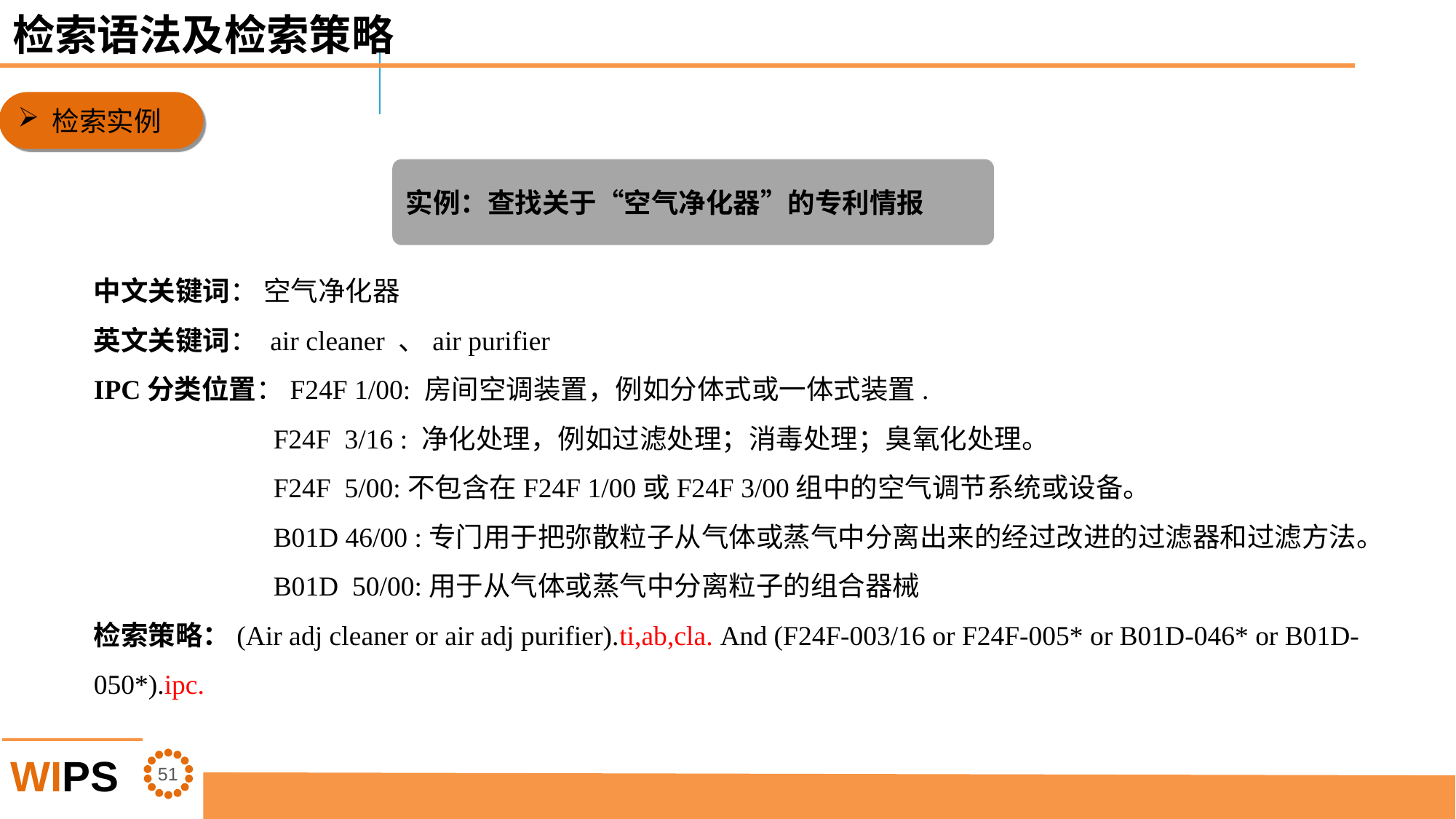

检索语法及检索策略
检索实例

实例：查找关于“空气净化器”的专利情报

中文关键词： 空气净化器
英文关键词： air cleaner 、air purifier
IPC分类位置：F24F 1/00: 房间空调装置，例如分体式或一体式装置.
                          F24F  3/16 : 净化处理，例如过滤处理；消毒处理；臭氧化处理。
                          F24F  5/00:不包含在F24F 1/00或F24F 3/00组中的空气调节系统或设备。
                          B01D 46/00 :专门用于把弥散粒子从气体或蒸气中分离出来的经过改进的过滤器和过滤方法。
                          B01D  50/00:用于从气体或蒸气中分离粒子的组合器械
检索策略：(Air adj cleaner or air adj purifier).ti,ab,cla. And (F24F-003/16 or F24F-005* or B01D-046* or B01D-050*).ipc.

51